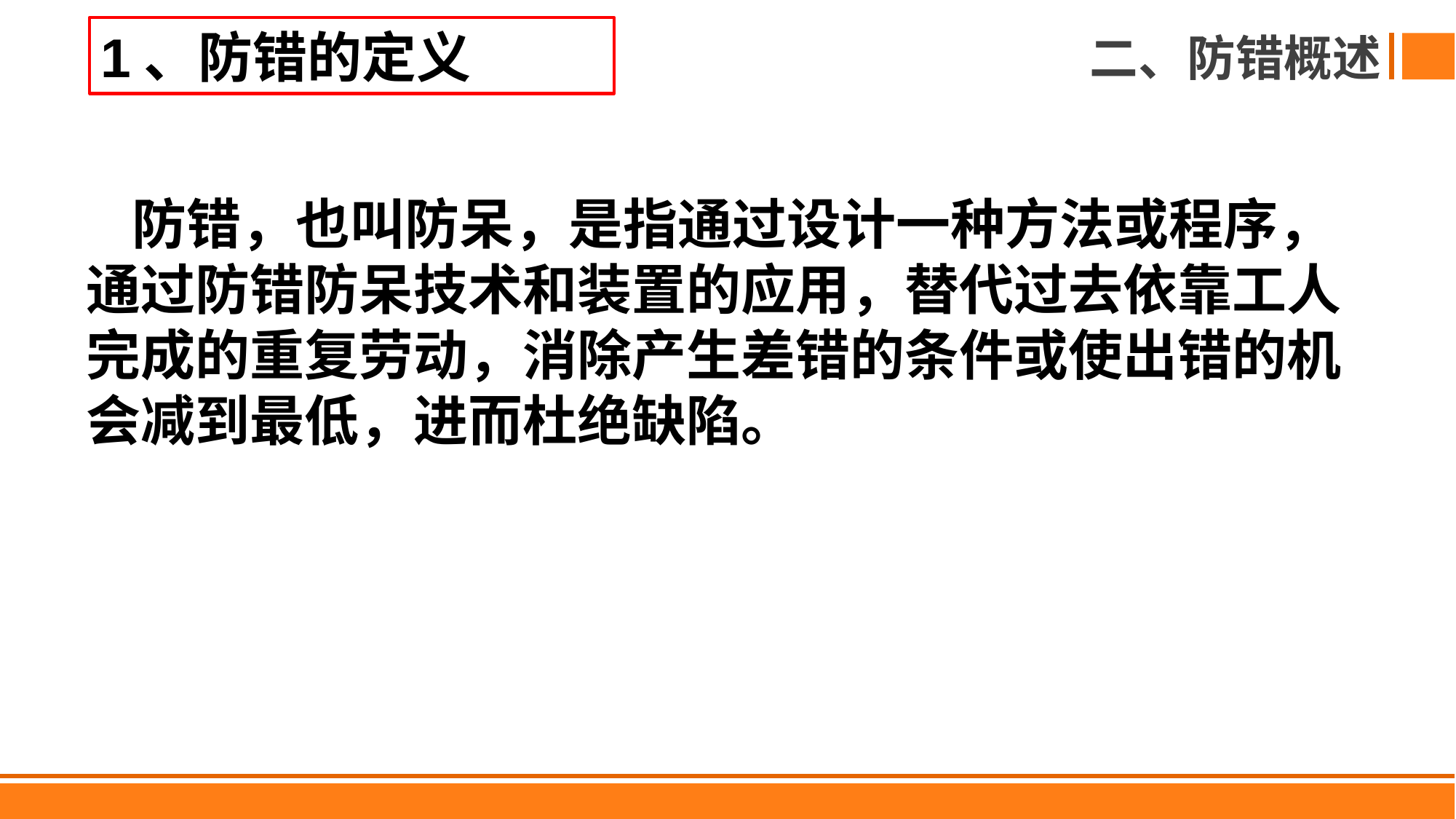

1、防错的定义
二、防错概述

      防错，也叫防呆，是指通过设计一种方法或程序，通过防错防呆技术和装置的应用，替代过去依靠工人完成的重复劳动，消除产生差错的条件或使出错的机会减到最低，进而杜绝缺陷。